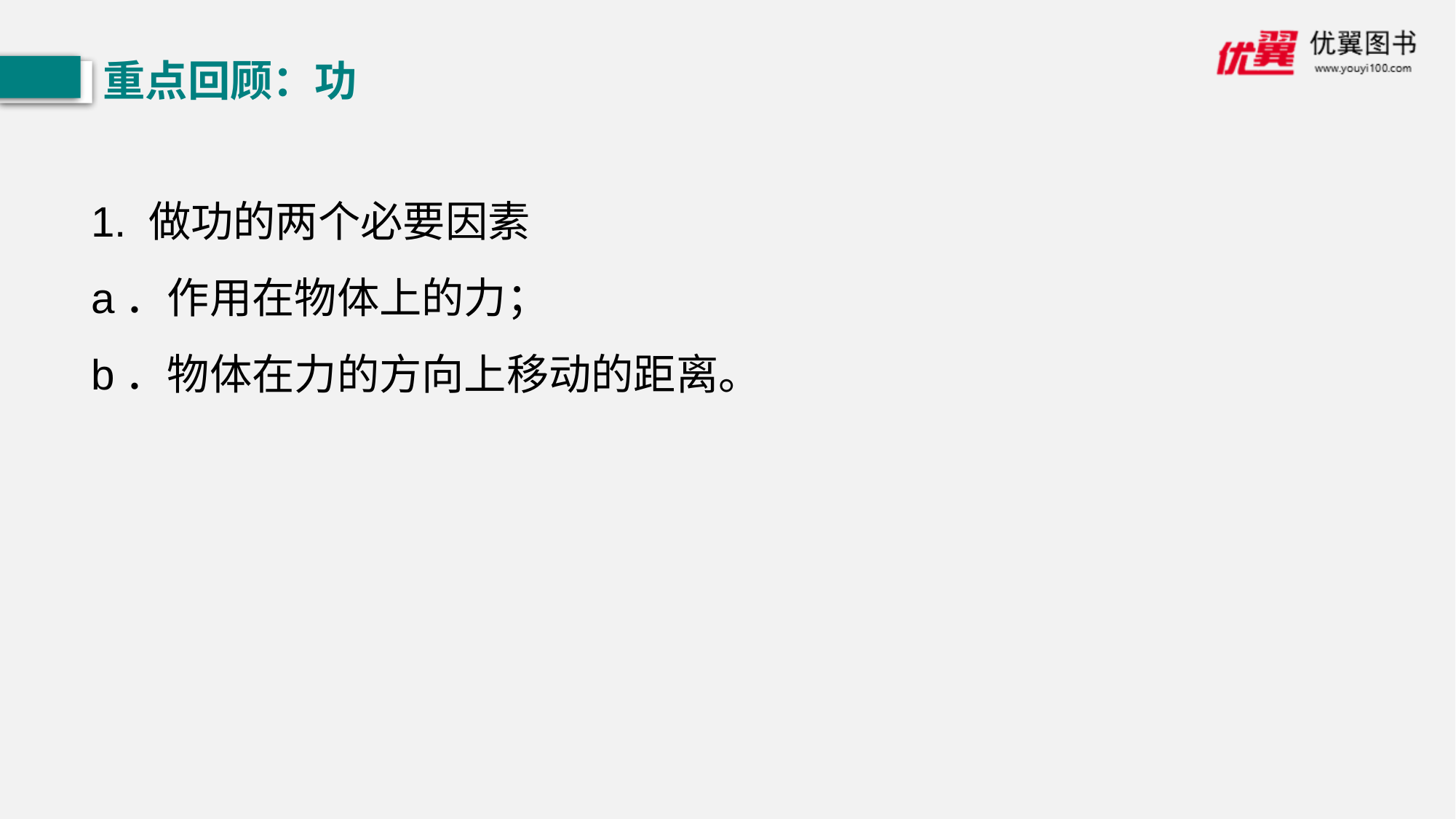

重点回顾：功

1. 做功的两个必要因素
a．作用在物体上的力；
b．物体在力的方向上移动的距离。